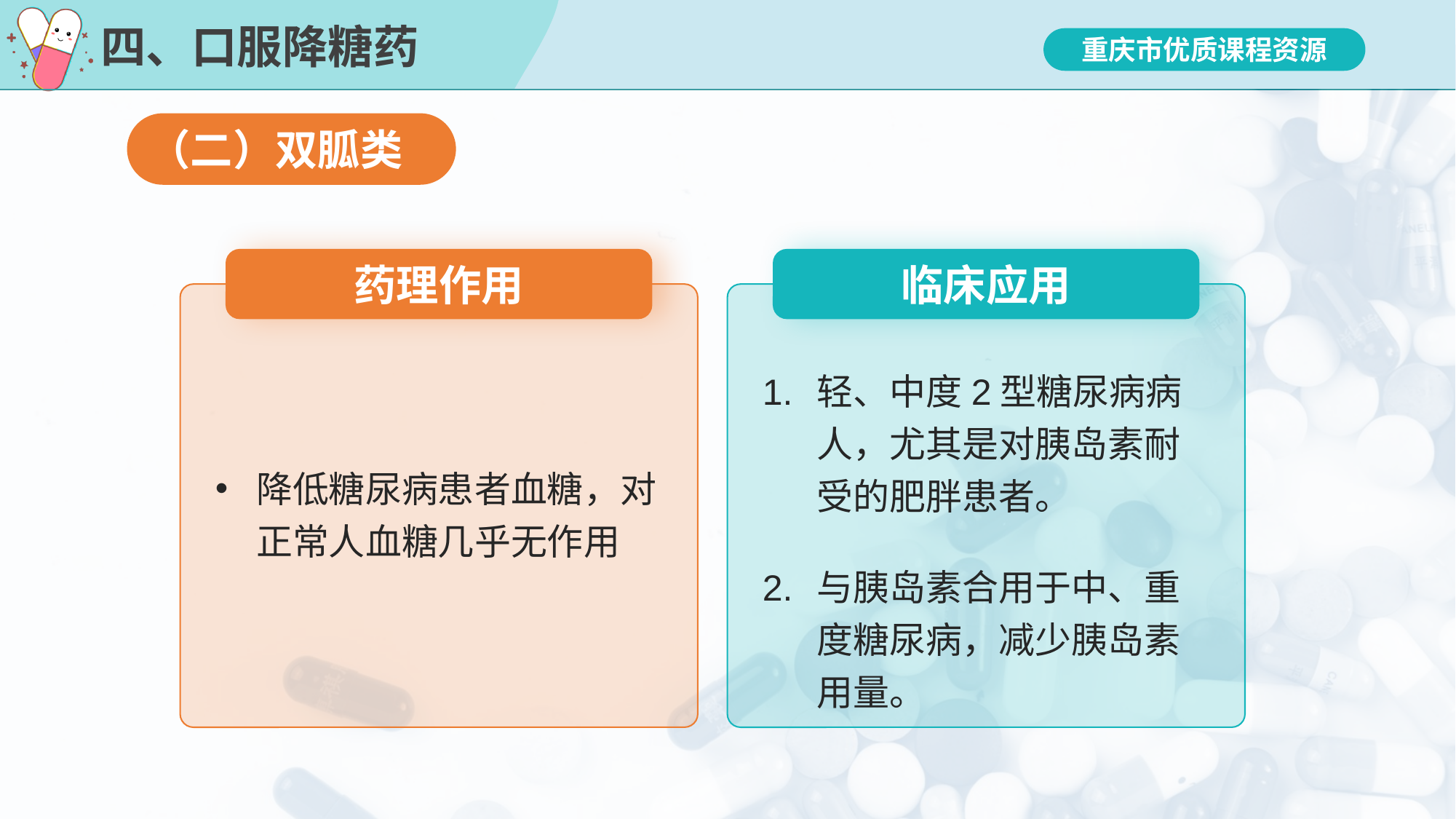

# 四、口服降糖药
（二）双胍类
临床应用

轻、中度2型糖尿病病人，尤其是对胰岛素耐受的肥胖患者。
与胰岛素合用于中、重度糖尿病，减少胰岛素用量。
药理作用

降低糖尿病患者血糖，对正常人血糖几乎无作用